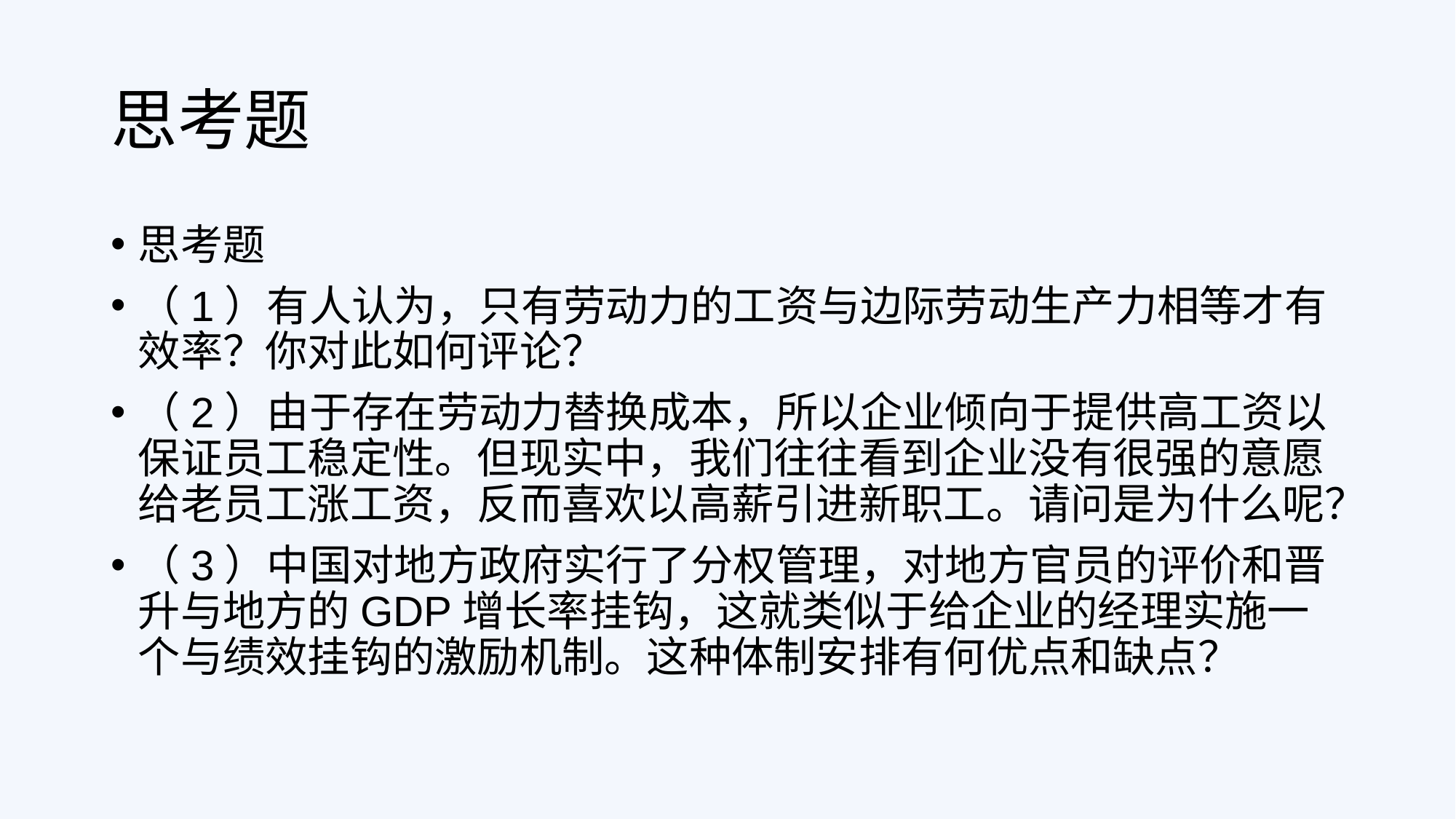

# 思考题
思考题
（1）有人认为，只有劳动力的工资与边际劳动生产力相等才有效率？你对此如何评论？
（2）由于存在劳动力替换成本，所以企业倾向于提供高工资以保证员工稳定性。但现实中，我们往往看到企业没有很强的意愿给老员工涨工资，反而喜欢以高薪引进新职工。请问是为什么呢？
（3）中国对地方政府实行了分权管理，对地方官员的评价和晋升与地方的GDP增长率挂钩，这就类似于给企业的经理实施一个与绩效挂钩的激励机制。这种体制安排有何优点和缺点？